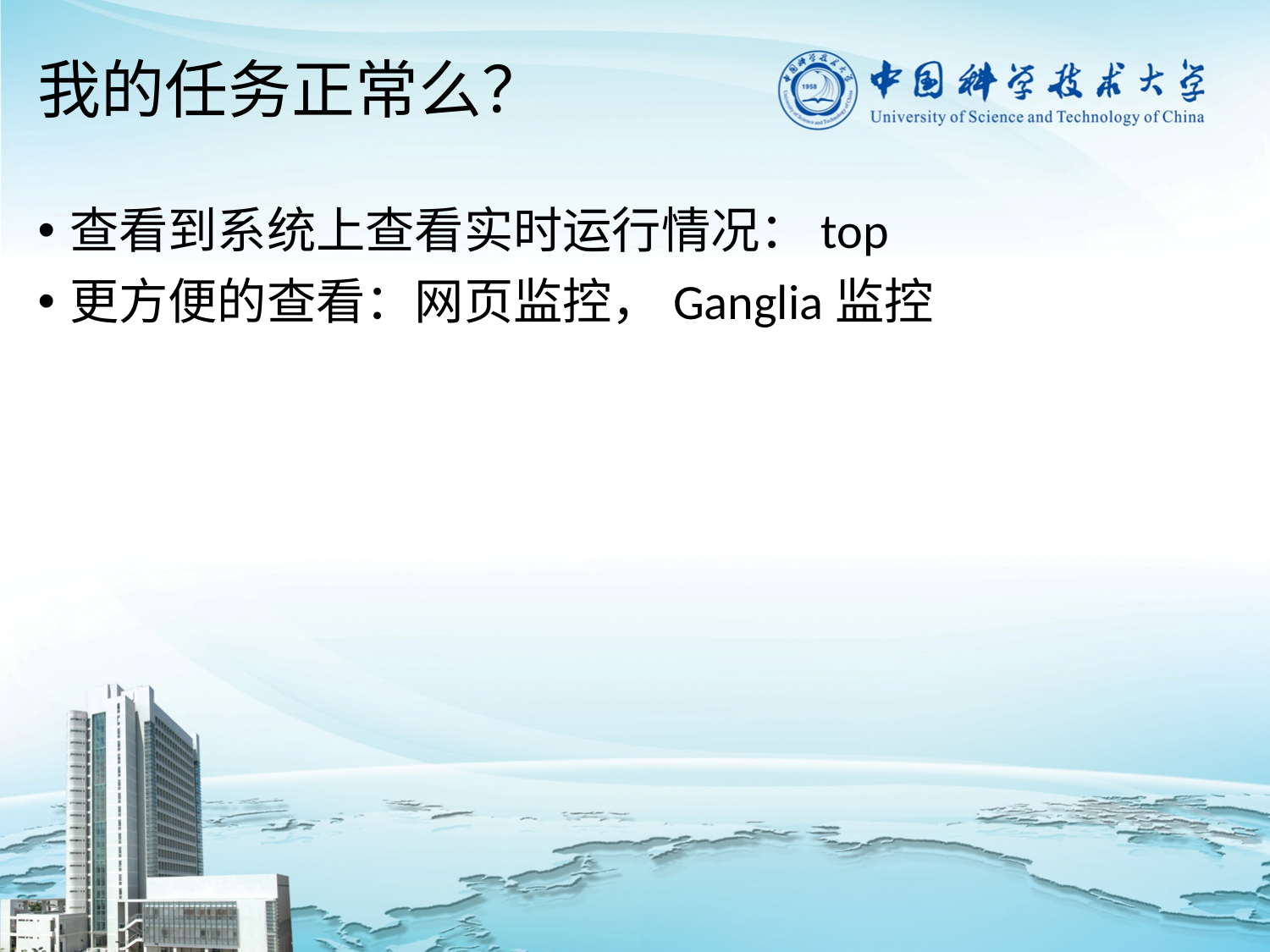

# 我的任务正常么？
查看到系统上查看实时运行情况：top
更方便的查看：网页监控，Ganglia监控